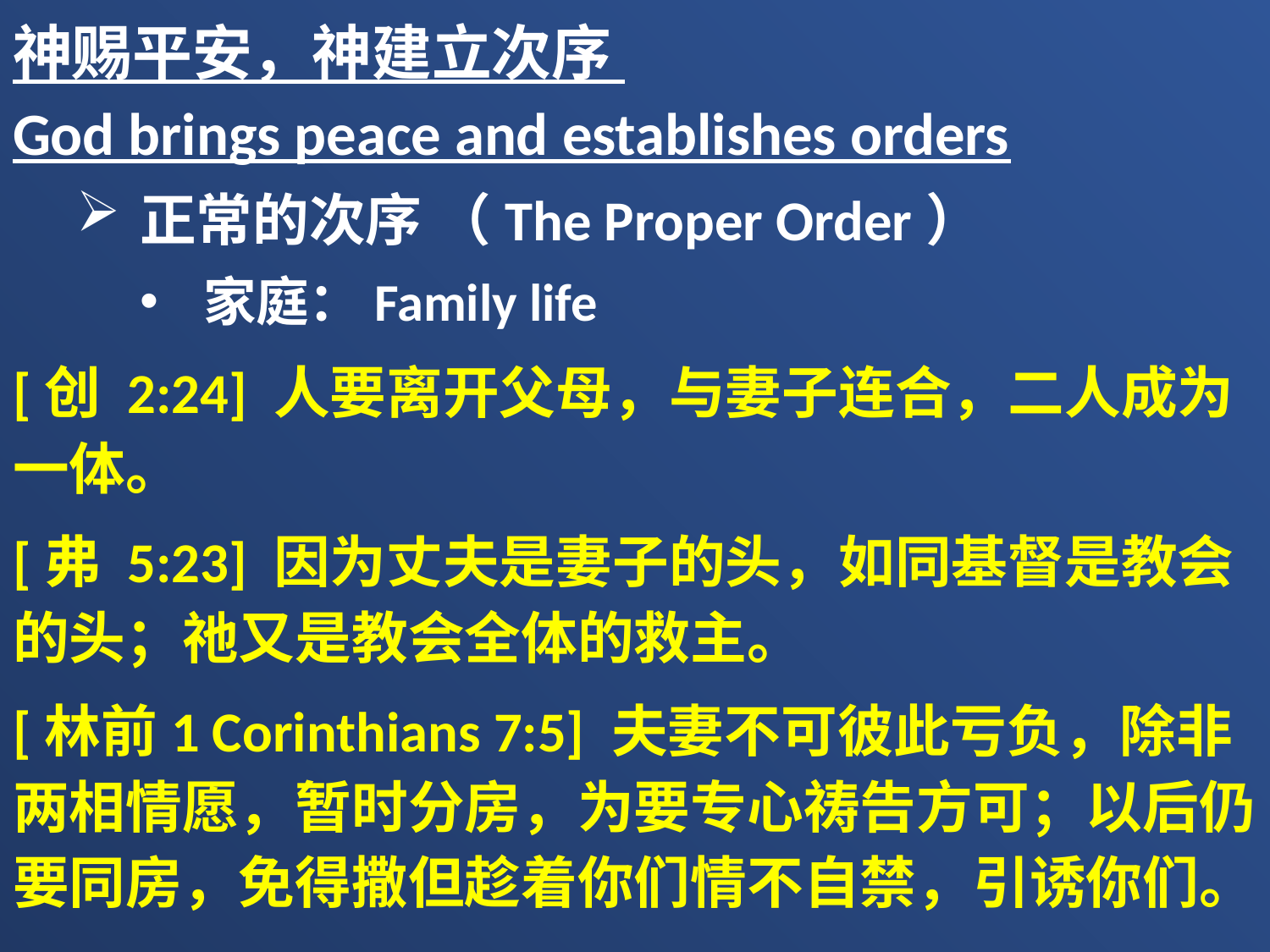

神赐平安，神建立次序
God brings peace and establishes orders
正常的次序 （The Proper Order）
家庭：Family life
[创 2:24] 人要离开父母，与妻子连合，二人成为一体。
[弗 5:23] 因为丈夫是妻子的头，如同基督是教会的头；祂又是教会全体的救主。
[林前1 Corinthians 7:5] 夫妻不可彼此亏负，除非两相情愿，暂时分房，为要专心祷告方可；以后仍要同房，免得撒但趁着你们情不自禁，引诱你们。